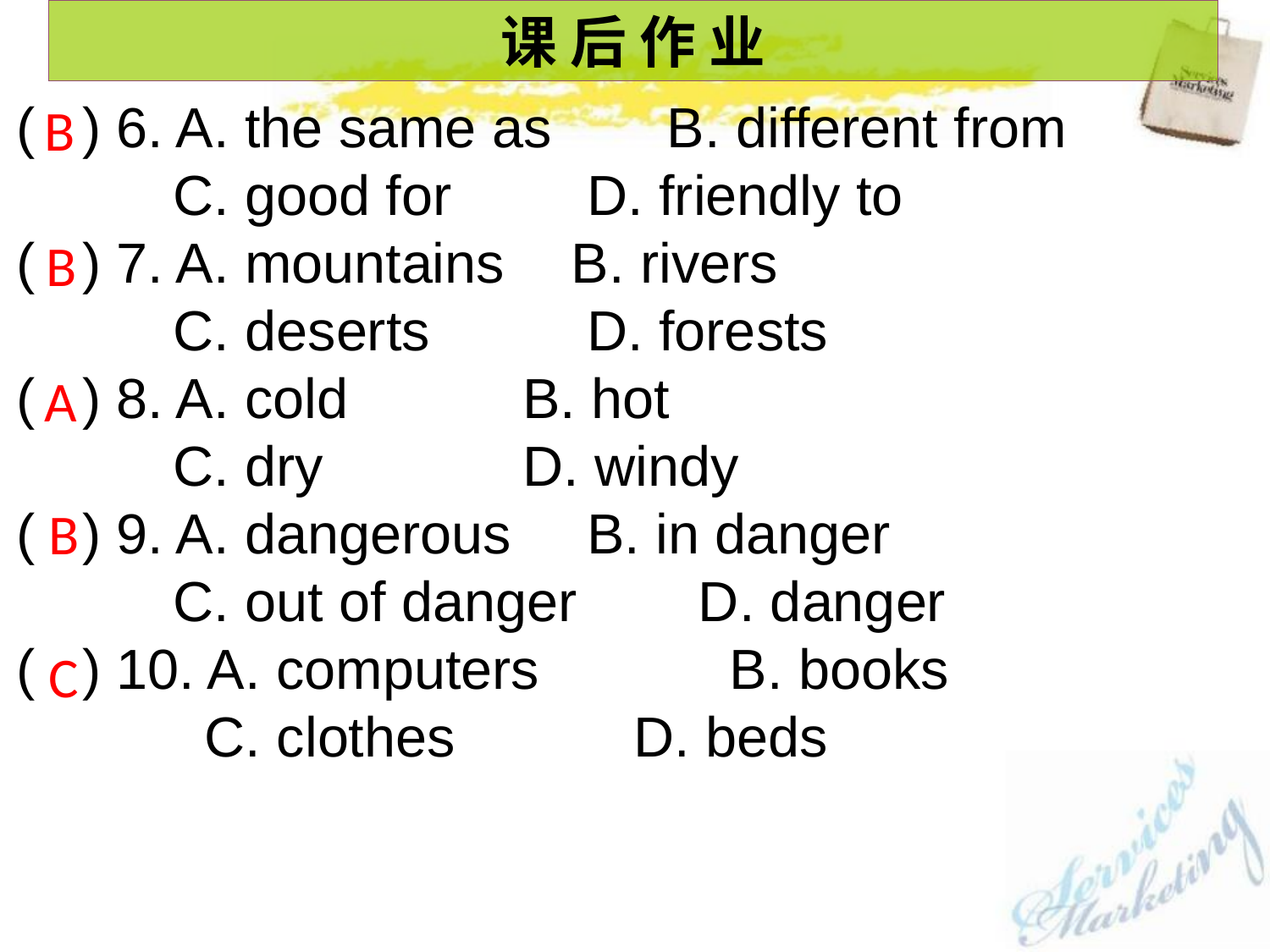

课 后 作 业
(   ) 6. A. the same as	 B. different from
          C. good for	    D. friendly to
(   ) 7. A. mountains	   B. rivers
          C. deserts	    D. forests
(   ) 8. A. cold	        B. hot
          C. dry	        D. windy
(   ) 9. A. dangerous	    B. in danger
          C. out of danger	   D. danger
(   ) 10. A. computers	     B. books
            C. clothes	       D. beds
B
B
A
B
C